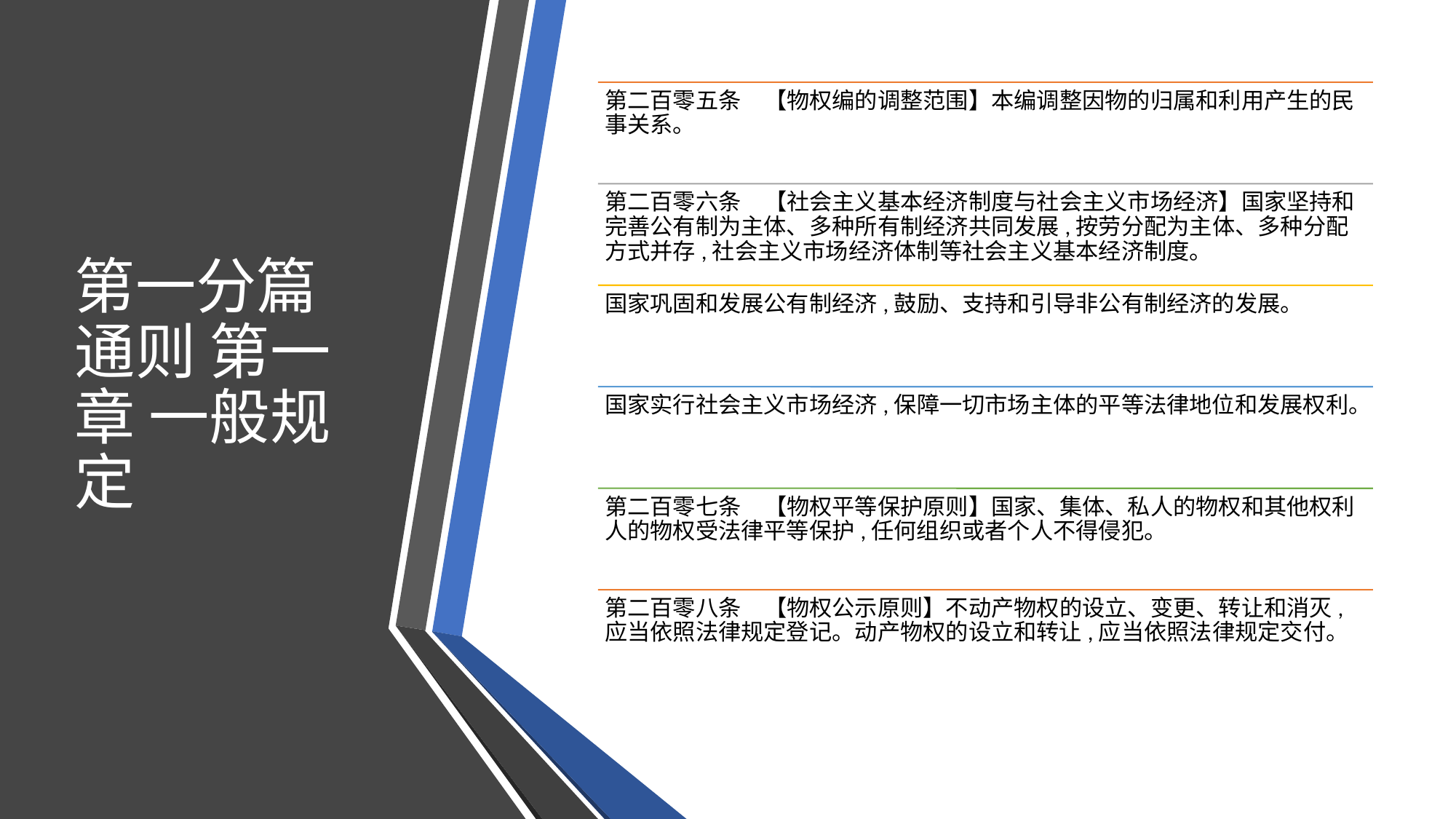

# 第一分篇 通则 第一章 一般规定
第二百零五条　【物权编的调整范围】本编调整因物的归属和利用产生的民事关系。
第二百零六条　【社会主义基本经济制度与社会主义市场经济】国家坚持和完善公有制为主体、多种所有制经济共同发展,按劳分配为主体、多种分配方式并存,社会主义市场经济体制等社会主义基本经济制度。
国家巩固和发展公有制经济,鼓励、支持和引导非公有制经济的发展。
国家实行社会主义市场经济,保障一切市场主体的平等法律地位和发展权利。
第二百零七条　【物权平等保护原则】国家、集体、私人的物权和其他权利人的物权受法律平等保护,任何组织或者个人不得侵犯。
第二百零八条　【物权公示原则】不动产物权的设立、变更、转让和消灭,应当依照法律规定登记。动产物权的设立和转让,应当依照法律规定交付。